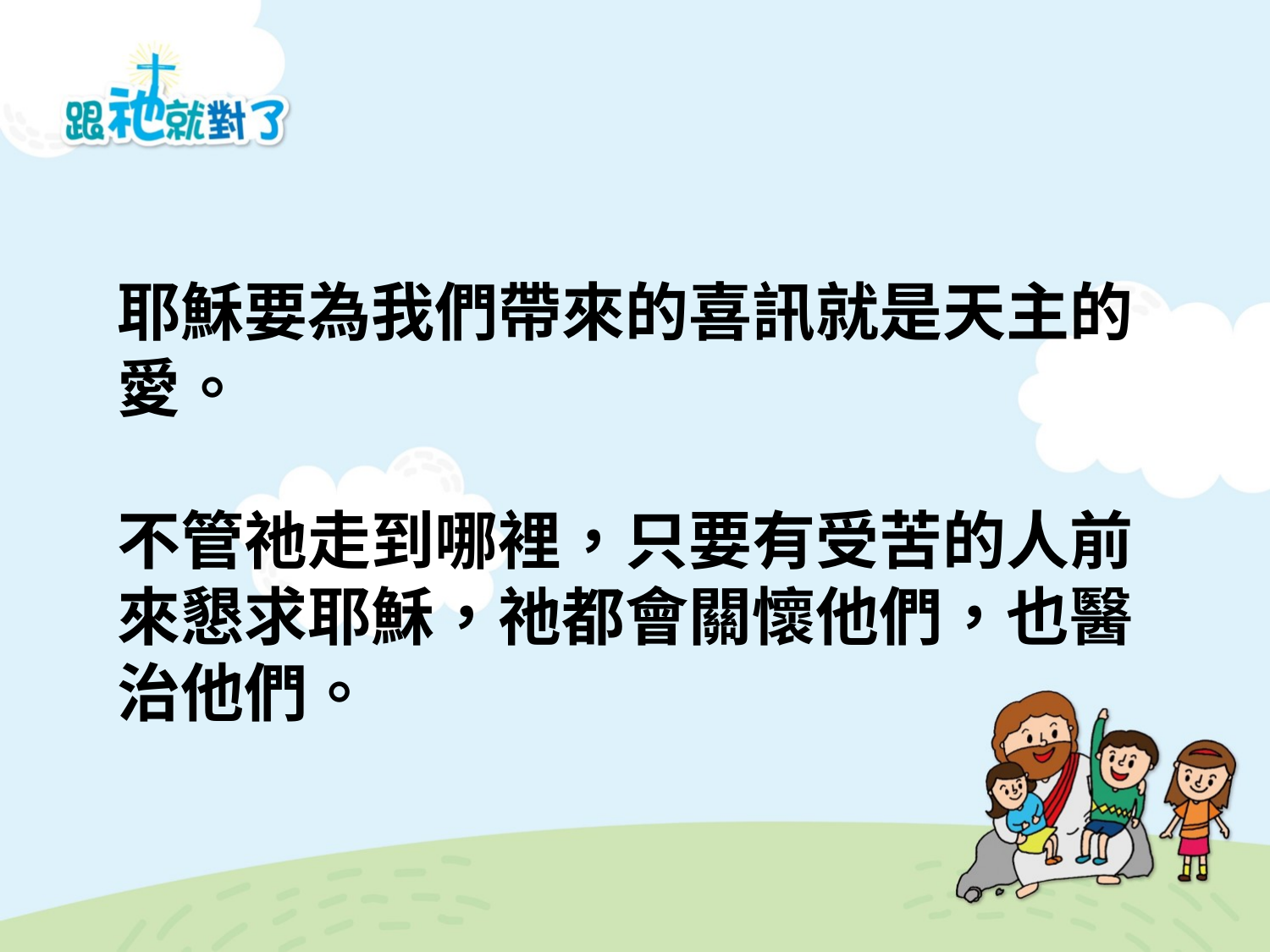

耶穌要為我們帶來的喜訊就是天主的愛。

不管祂走到哪裡，只要有受苦的人前來懇求耶穌，祂都會關懷他們，也醫治他們。